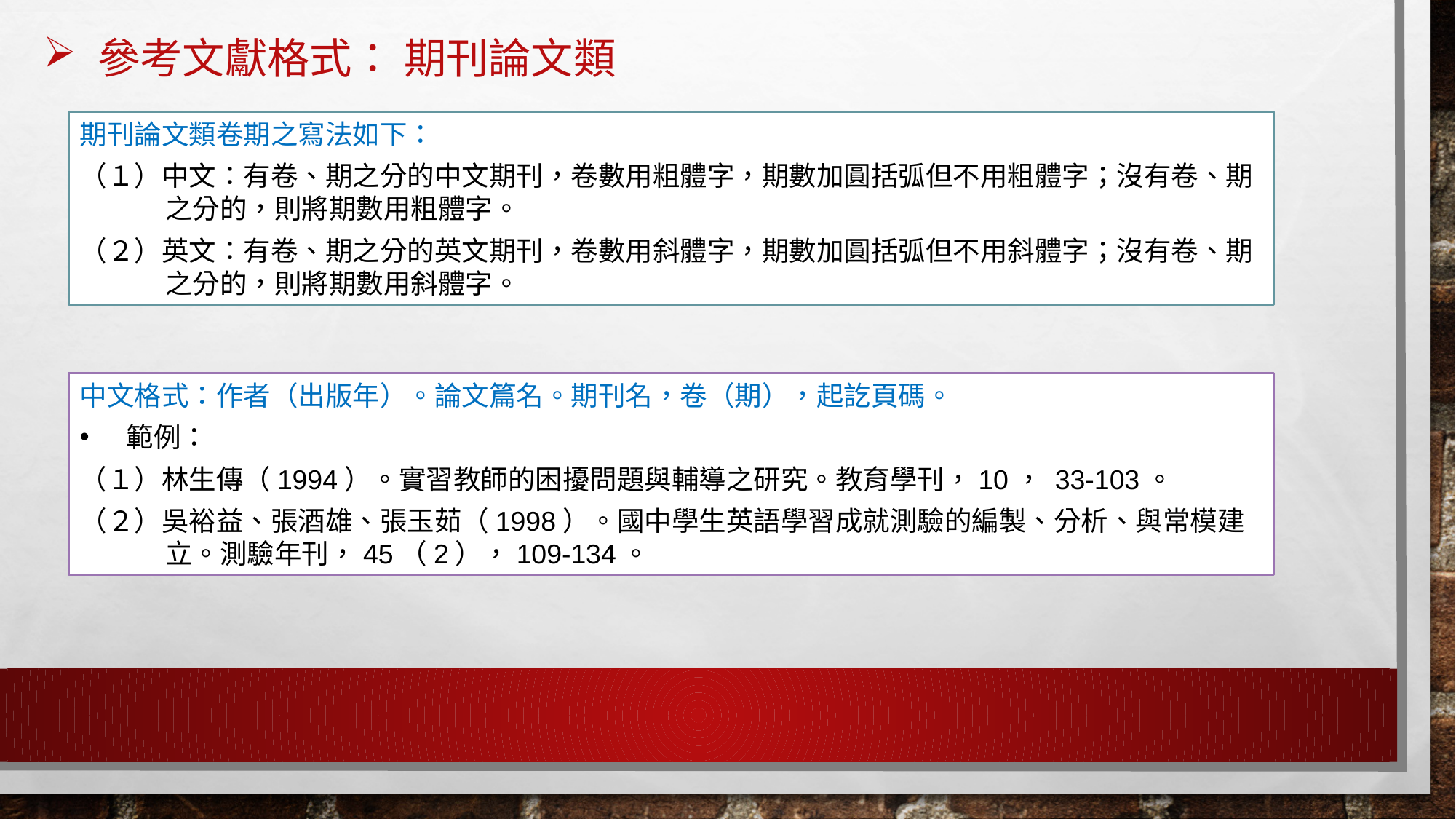

參考文獻格式： 期刊論文類
期刊論文類卷期之寫法如下：
（１）中文：有卷、期之分的中文期刊，卷數用粗體字，期數加圓括弧但不用粗體字；沒有卷、期之分的，則將期數用粗體字。
（２）英文：有卷、期之分的英文期刊，卷數用斜體字，期數加圓括弧但不用斜體字；沒有卷、期之分的，則將期數用斜體字。
中文格式：作者（出版年）。論文篇名。期刊名，卷（期），起訖頁碼。
 範例：
（１）林生傳（1994）。實習教師的困擾問題與輔導之研究。教育學刊，10， 33-103。
（２）吳裕益、張酒雄、張玉茹（1998）。國中學生英語學習成就測驗的編製、分析、與常模建立。測驗年刊，45（2），109-134。